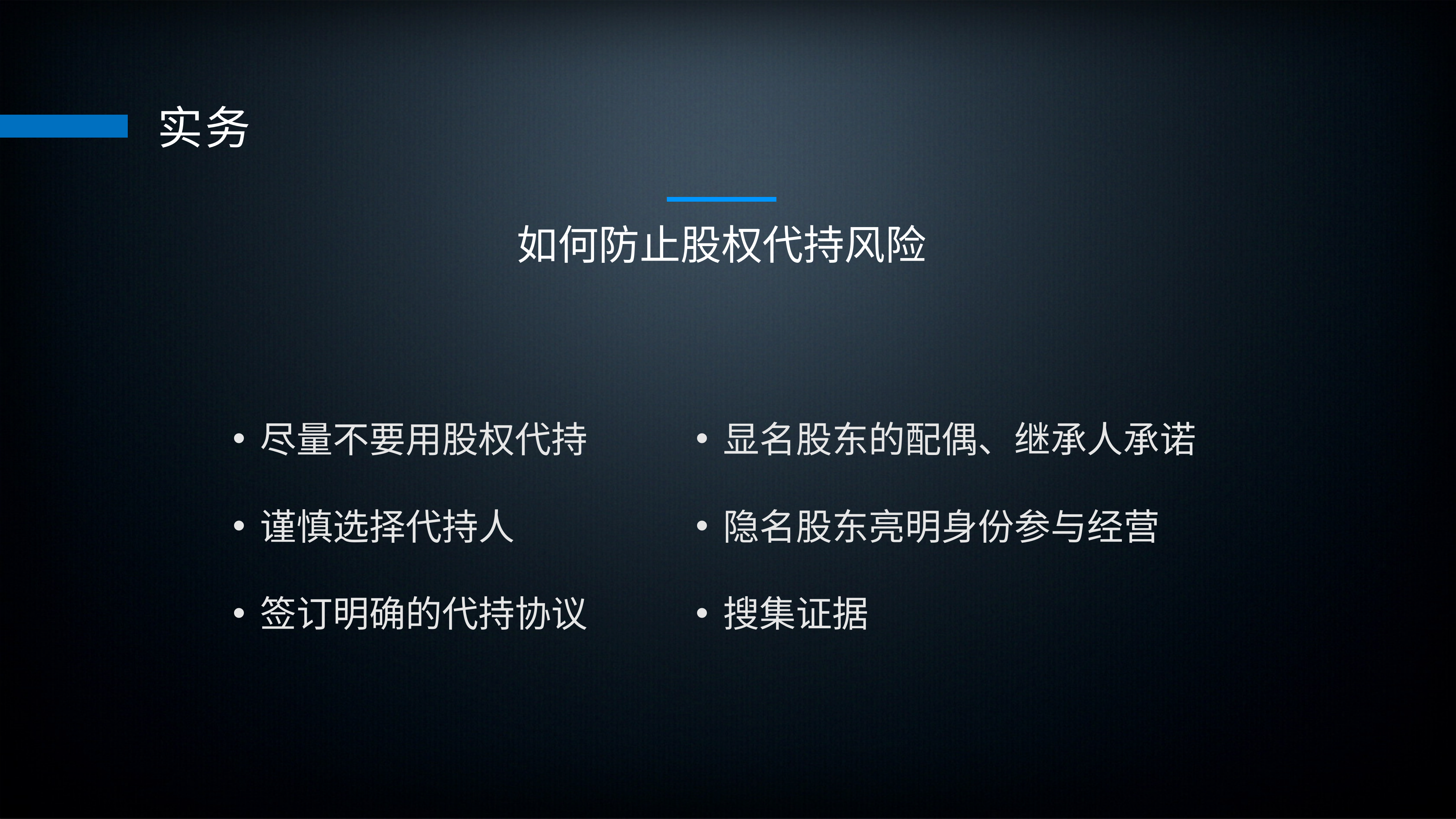

实务

如何防止股权代持风险
尽量不要用股权代持
谨慎选择代持人
签订明确的代持协议
显名股东的配偶、继承人承诺
隐名股东亮明身份参与经营
搜集证据